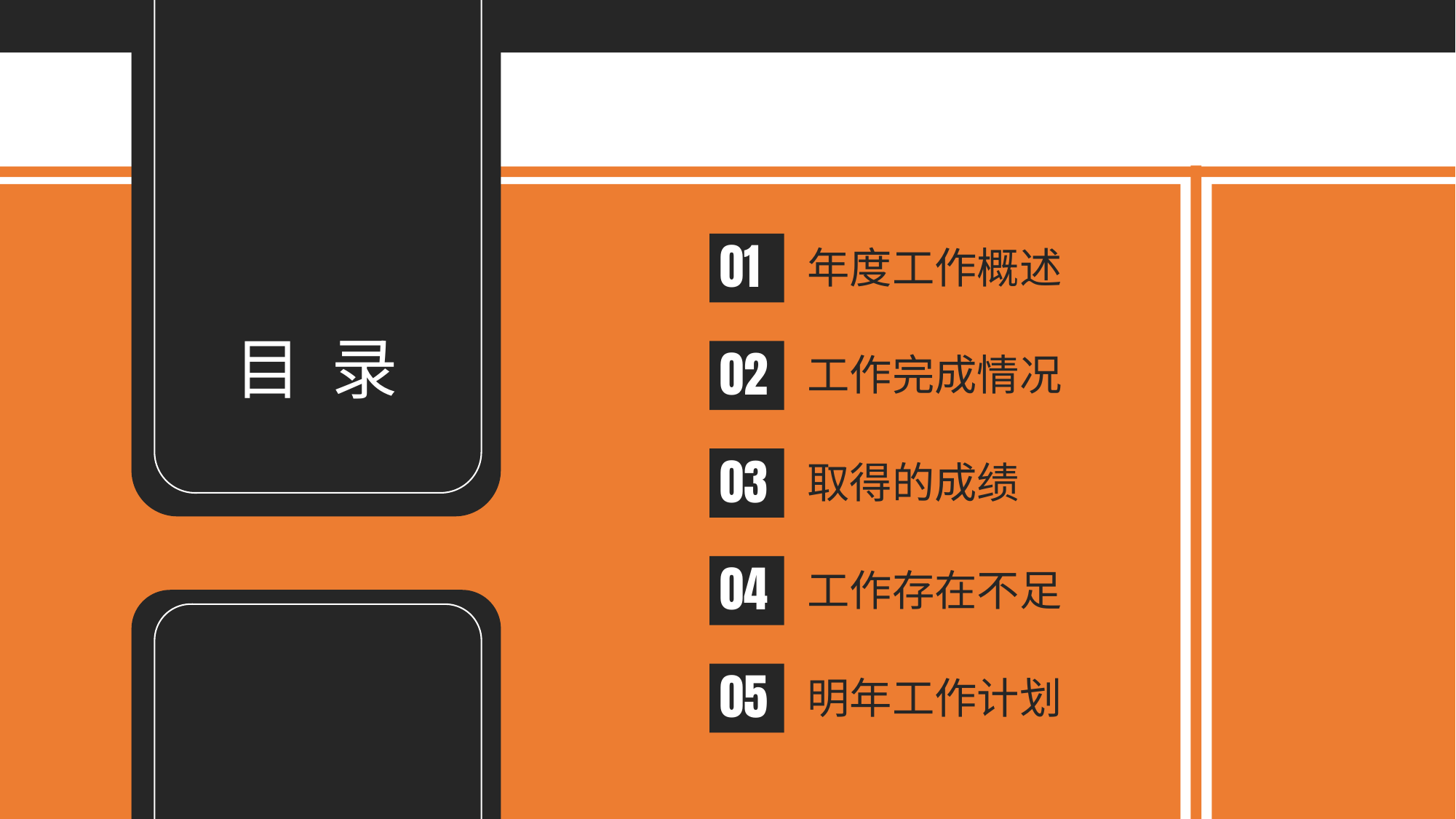

01
年度工作概述
目  录
02
工作完成情况
03
取得的成绩
04
工作存在不足

05
明年工作计划